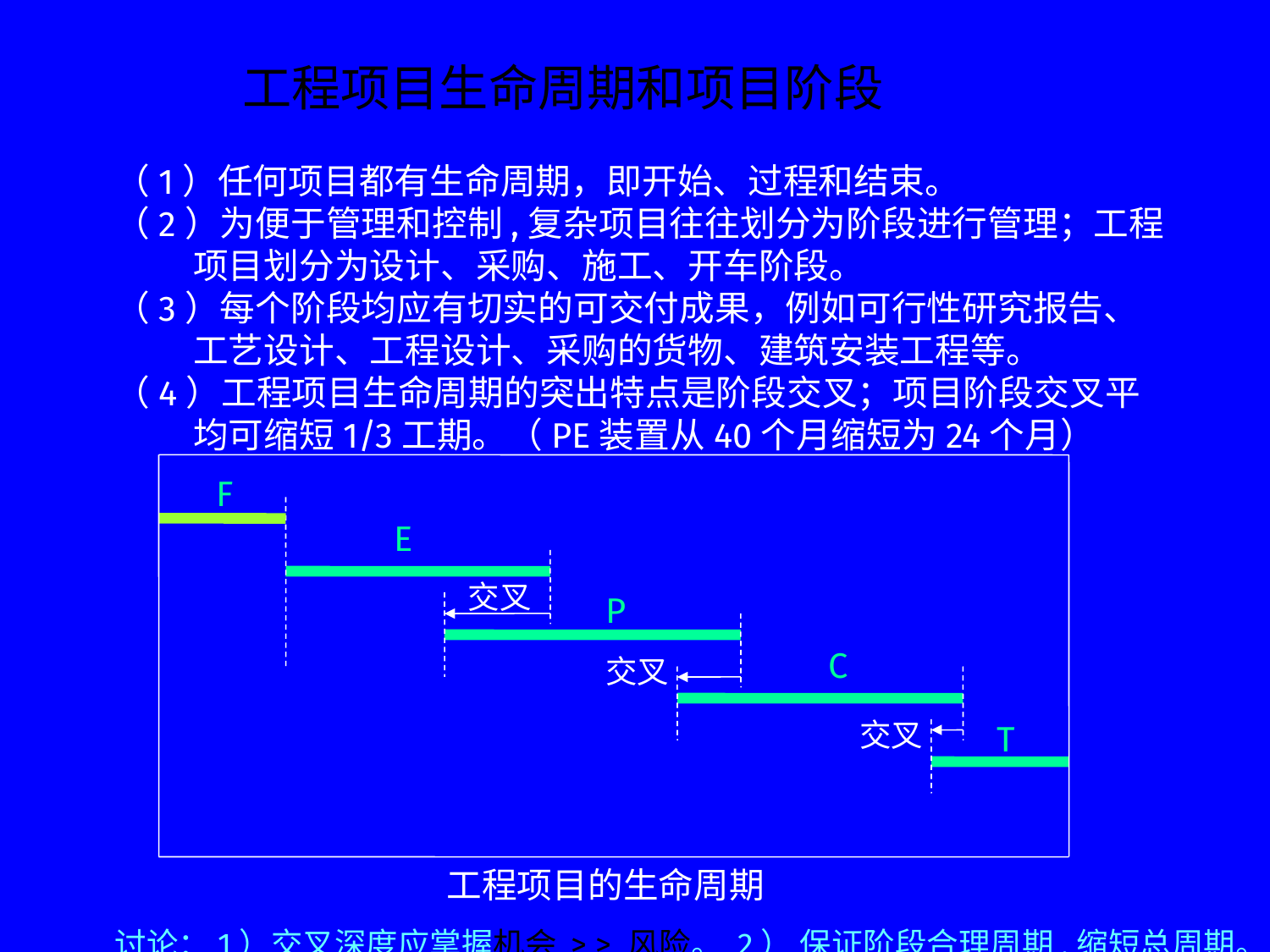

工程项目生命周期和项目阶段

            （1）任何项目都有生命周期，即开始、过程和结束。
            （2）为便于管理和控制,复杂项目往往划分为阶段进行管理；工程
                      项目划分为设计、采购、施工、开车阶段。
            （3）每个阶段均应有切实的可交付成果，例如可行性研究报告、
                      工艺设计、工程设计、采购的货物、建筑安装工程等。
            （4）工程项目生命周期的突出特点是阶段交叉；项目阶段交叉平
                      均可缩短1/3工期。（PE装置从40个月缩短为24个月）

            讨论：1）交叉深度应掌握机会 > > 风险。 2） 保证阶段合理周期,缩短总周期。

F

E

交叉
P

C
交叉

交叉
T

工程项目的生命周期